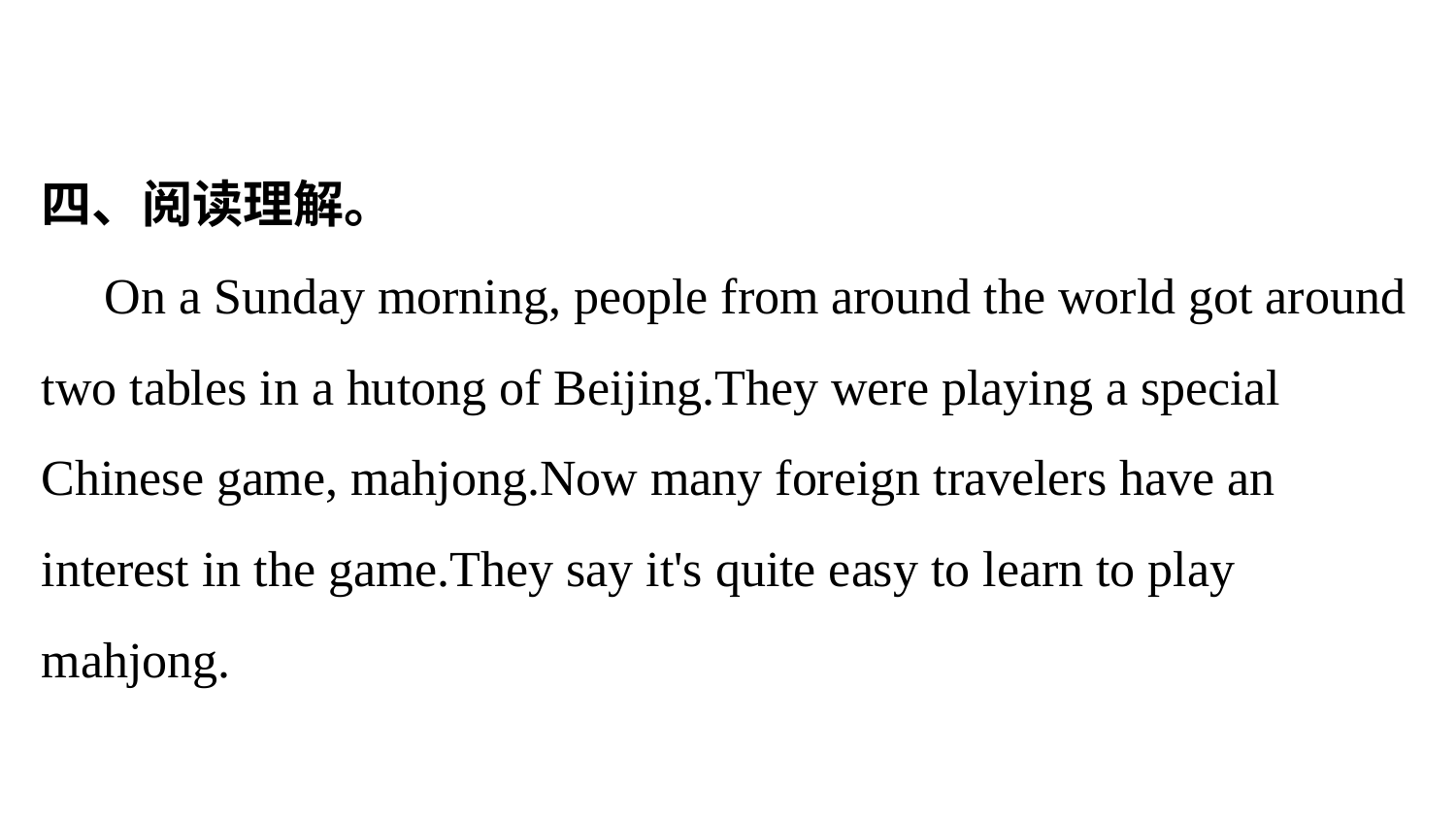

四、阅读理解。
     On a Sunday morning, people from around the world got around two tables in a hutong of Beijing.They were playing a special Chinese game, mahjong.Now many foreign travelers have an interest in the game.They say it's quite easy to learn to play mahjong.